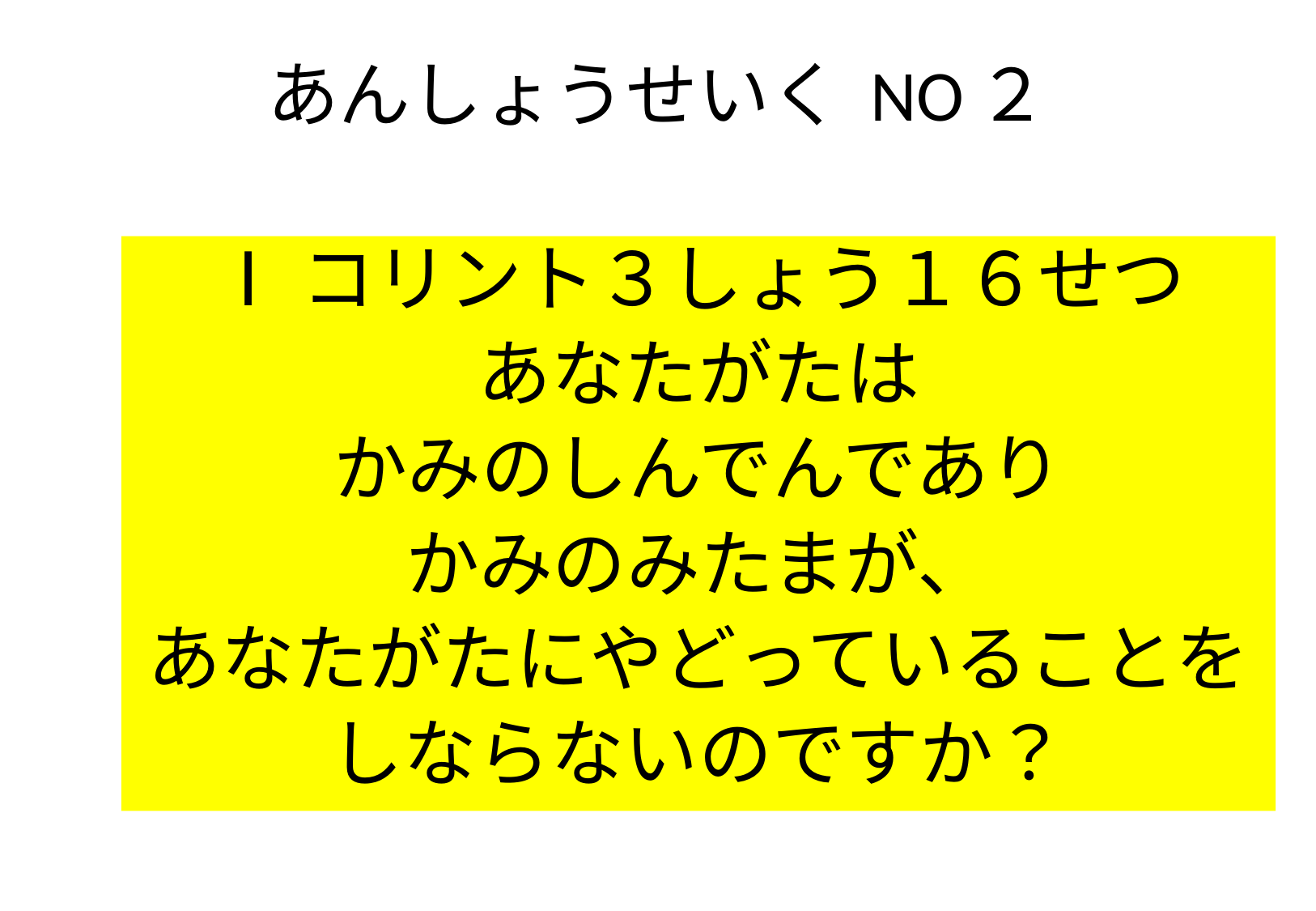

# あんしょうせいく NO２
Ⅰコリント３しょう１６せつ
あなたがたは
かみのしんでんであり
かみのみたまが、
あなたがたにやどっていることを
しならないのですか？